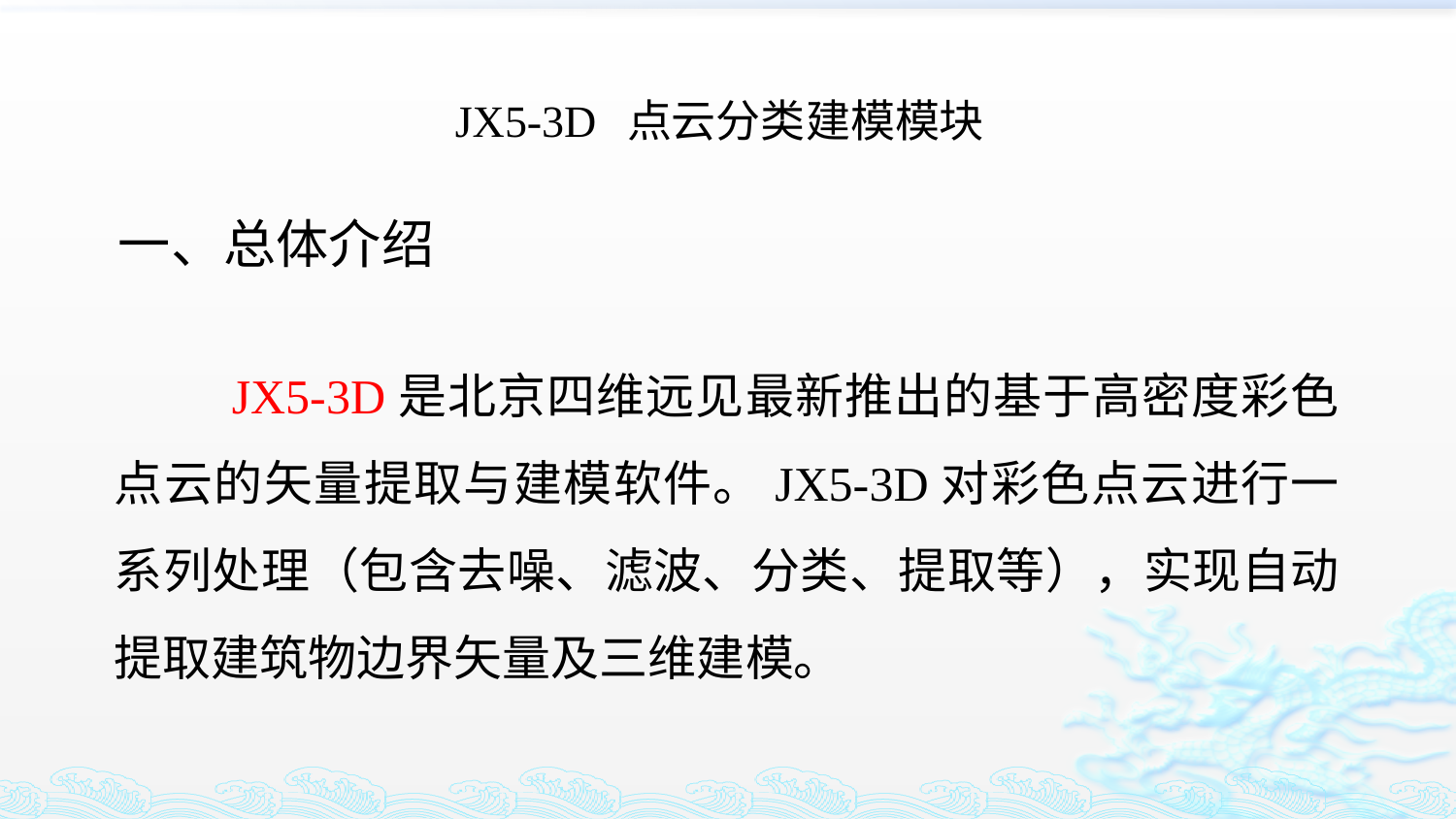

# JX5-3D  点云分类建模模块
一、总体介绍
             JX5-3D是北京四维远见最新推出的基于高密度彩色点云的矢量提取与建模软件。JX5-3D对彩色点云进行一系列处理（包含去噪、滤波、分类、提取等），实现自动提取建筑物边界矢量及三维建模。